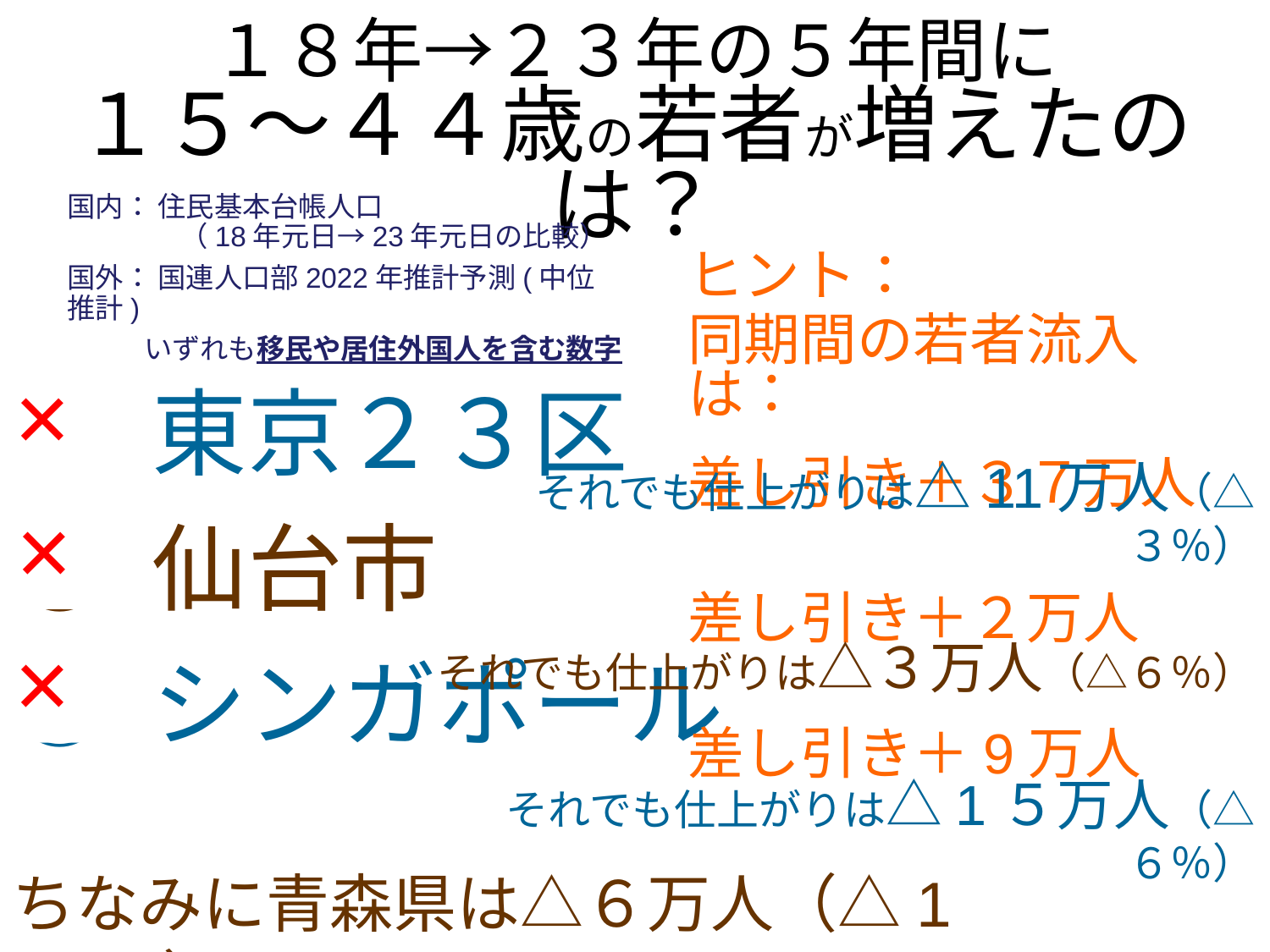

１８年→２３年の５年間に
１５～４４歳の若者が増えたのは？
国内： 住民基本台帳人口
　　　　（18年元日→23年元日の比較）
国外： 国連人口部2022年推計予測(中位推計)
いずれも移民や居住外国人を含む数字
ヒント：
同期間の若者流入は：
差し引き＋３７万人

差し引き＋２万人

差し引き＋9万人
① 東京２３区
② 仙台市
③ シンガポール
ちなみに青森県は△６万人（△1５%）
×
それでも仕上がりは△11万人（△３％）

それでも仕上がりは△３万人（△６％）

それでも仕上がりは△1５万人（△６％）
×
×